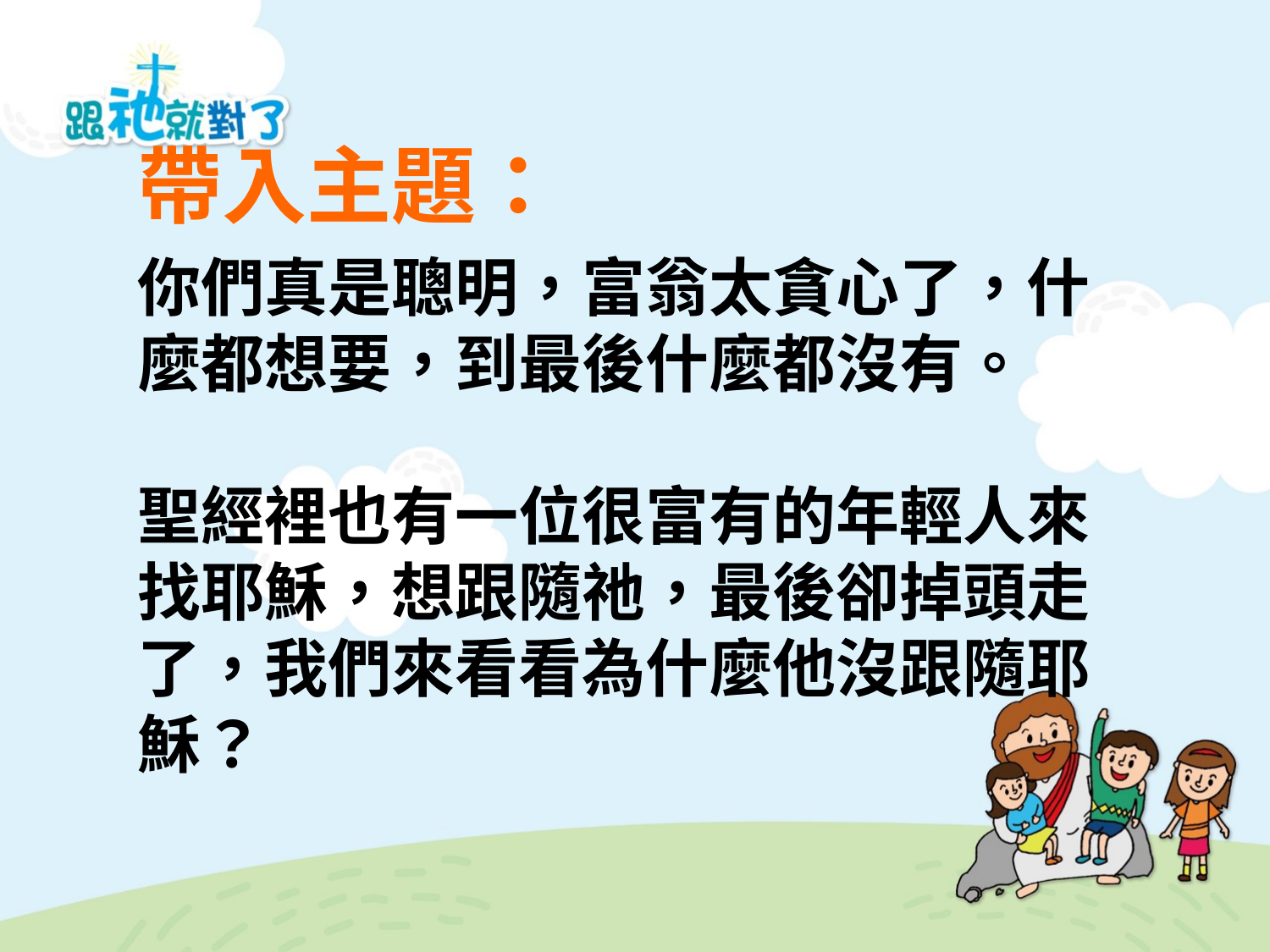

帶入主題：
你們真是聰明，富翁太貪心了，什麼都想要，到最後什麼都沒有。

聖經裡也有一位很富有的年輕人來找耶穌，想跟隨祂，最後卻掉頭走了，我們來看看為什麼他沒跟隨耶穌？